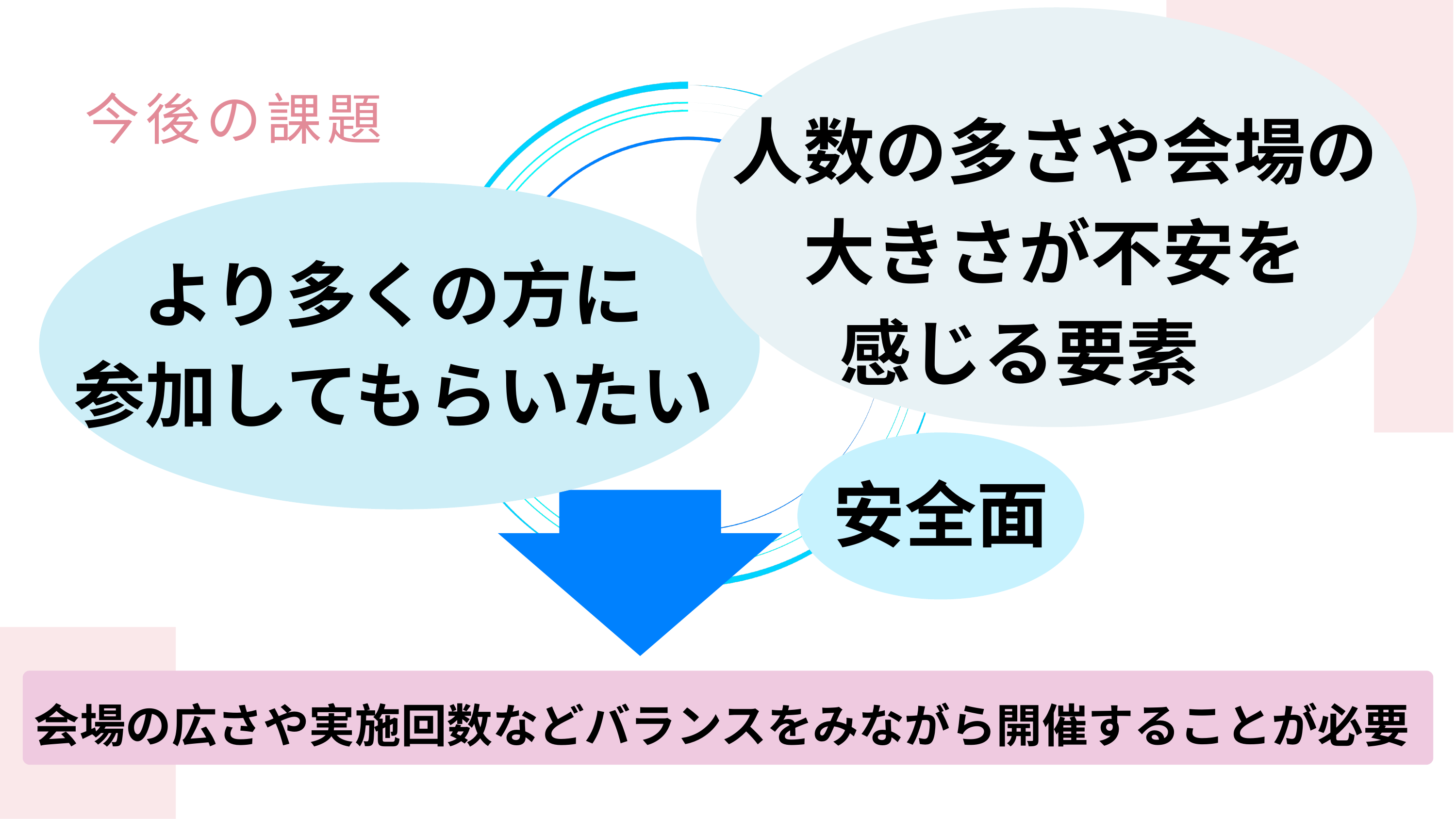

今後の課題

人数の多さや会場の大きさが不安を
感じる要素

より多くの方に
参加してもらいたい

安全面

会場の広さや実施回数などバランスをみながら開催することが必要